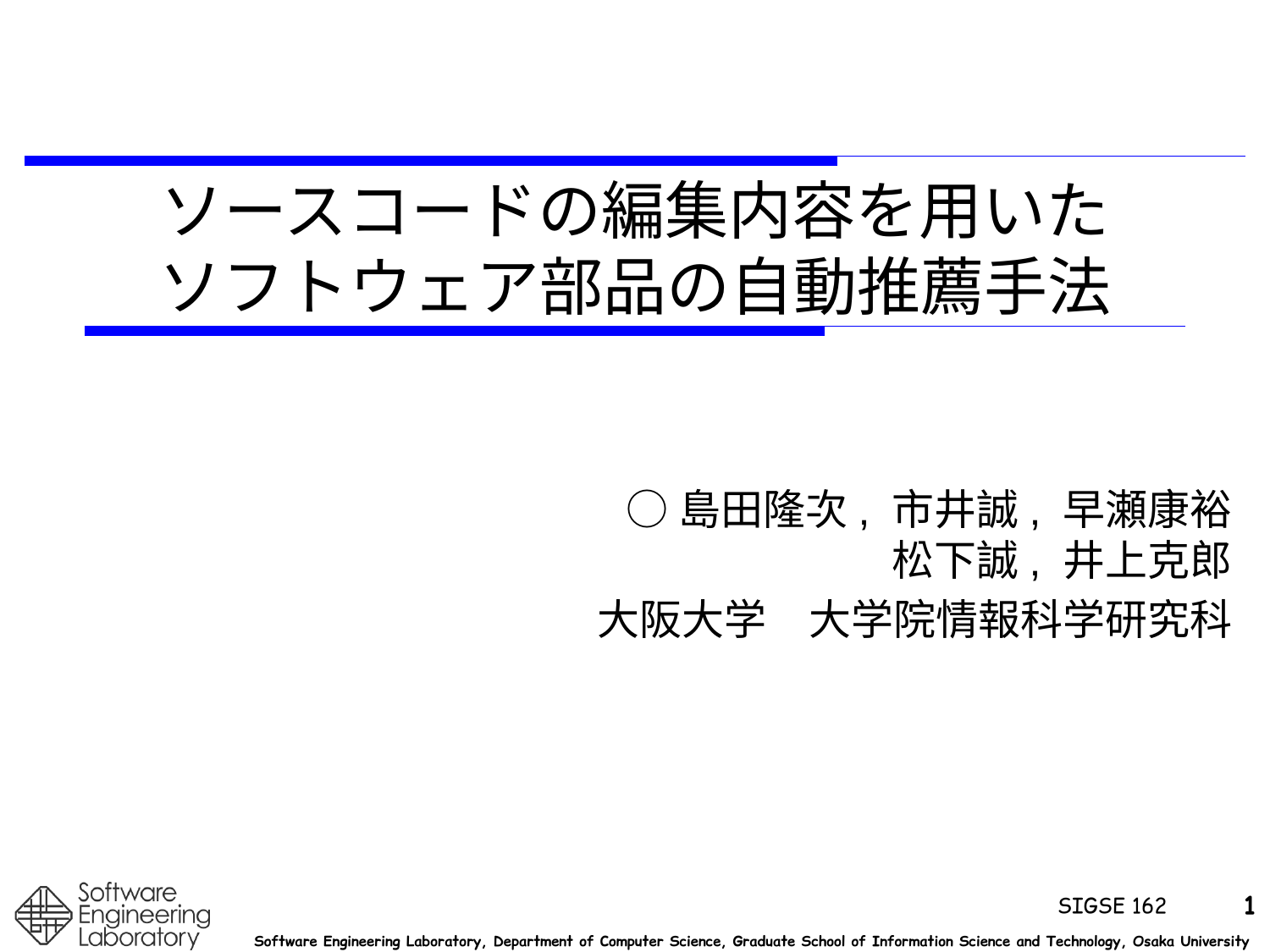

# ソースコードの編集内容を用いた ソフトウェア部品の自動推薦手法
○島田隆次, 市井誠, 早瀬康裕
松下誠, 井上克郎
大阪大学　大学院情報科学研究科
SIGSE 162